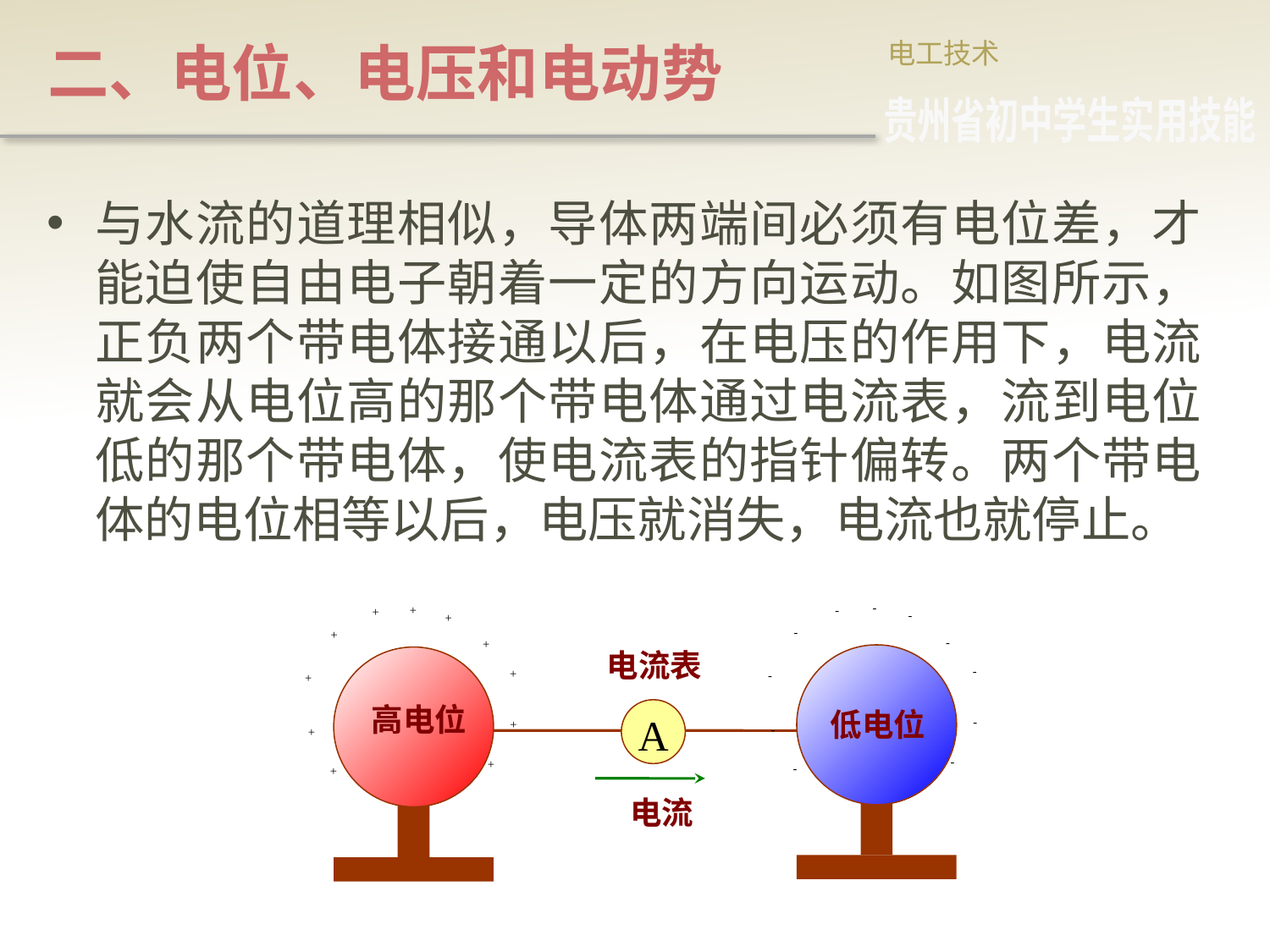

# 二、电位、电压和电动势
电工技术
贵州省初中学生实用技能
与水流的道理相似，导体两端间必须有电位差，才能迫使自由电子朝着一定的方向运动。如图所示，正负两个带电体接通以后，在电压的作用下，电流就会从电位高的那个带电体通过电流表，流到电位低的那个带电体，使电流表的指针偏转。两个带电体的电位相等以后，电压就消失，电流也就停止。

-
-
-
-
-

-
-
-
-
-
-

+
+
+
+
+

+
+
+
+
+
+

电流表
A
高电位
低电位

电流